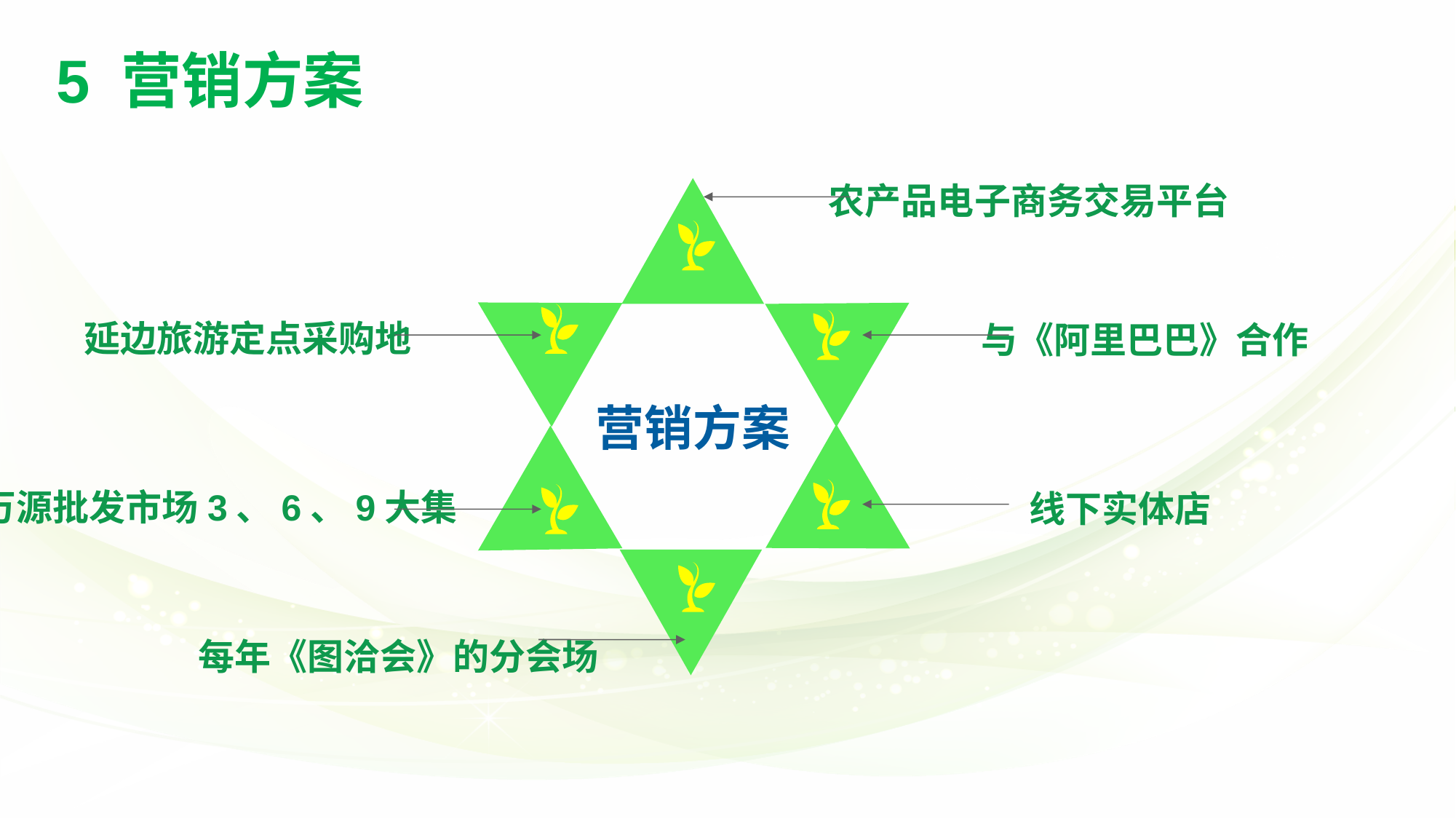

5 营销方案
农产品电子商务交易平台

延边旅游定点采购地

与《阿里巴巴》合作

营销方案
万源批发市场3、6、9大集

线下实体店

每年《图洽会》的分会场